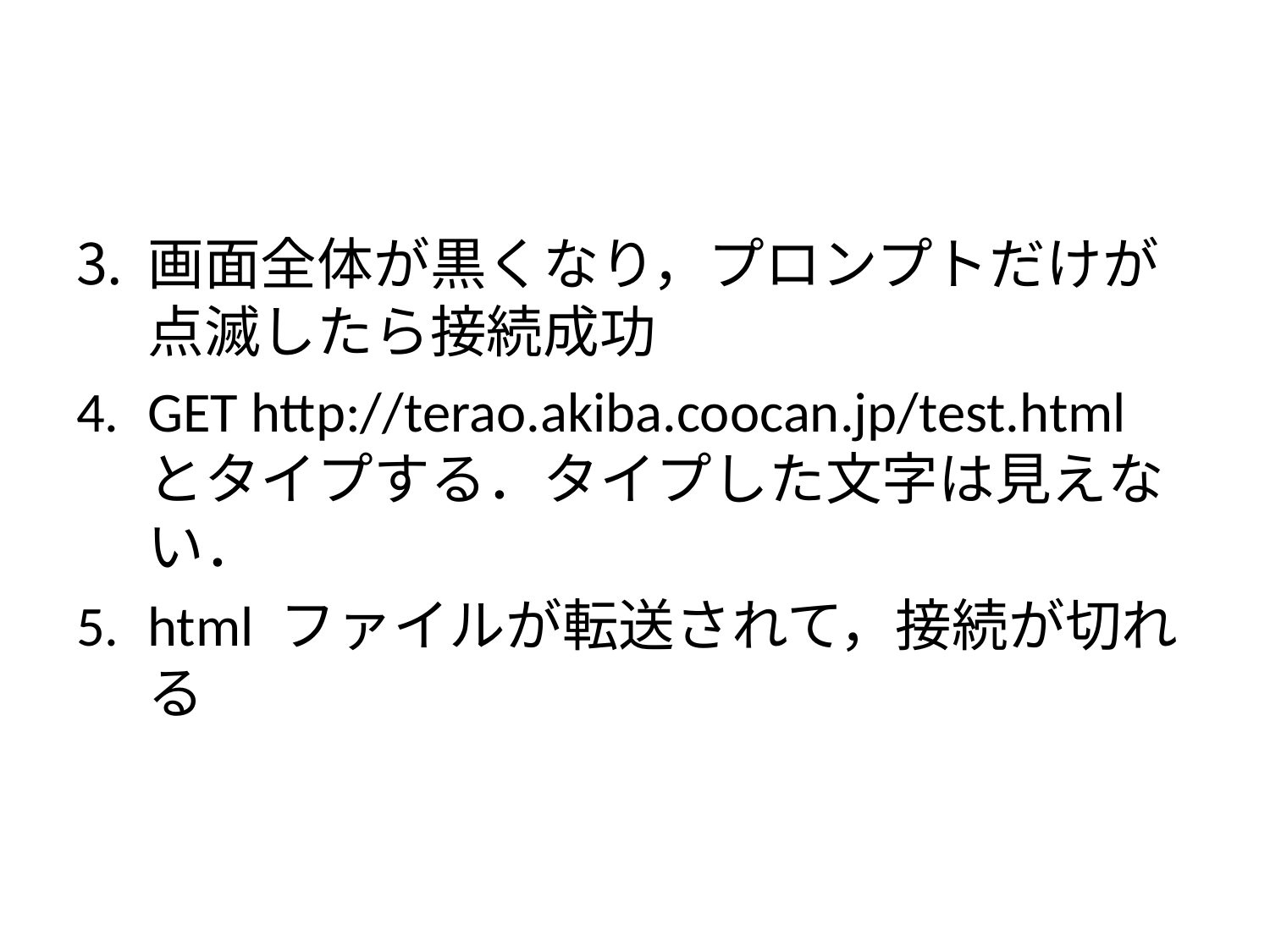

#
画面全体が黒くなり，プロンプトだけが点滅したら接続成功
GET http://terao.akiba.coocan.jp/test.html
とタイプする．タイプした文字は見えない．
html ファイルが転送されて，接続が切れる